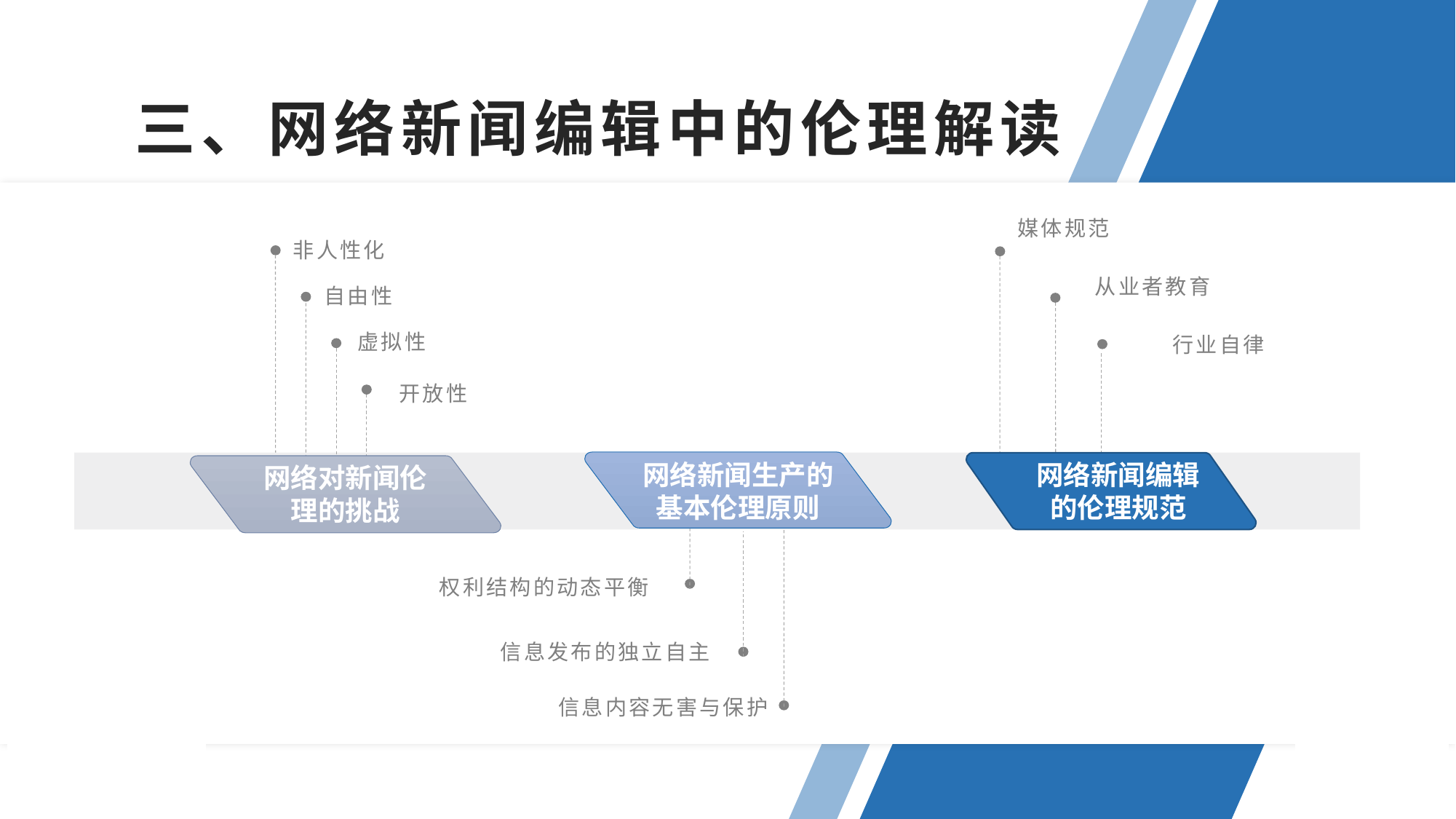

三、网络新闻编辑中的伦理解读

媒体规范
非人性化

从业者教育
自由性

虚拟性
行业自律

开放性

网络新闻编辑的伦理规范

网络新闻生产的基本伦理原则

网络对新闻伦理的挑战
权利结构的动态平衡

信息发布的独立自主

信息内容无害与保护